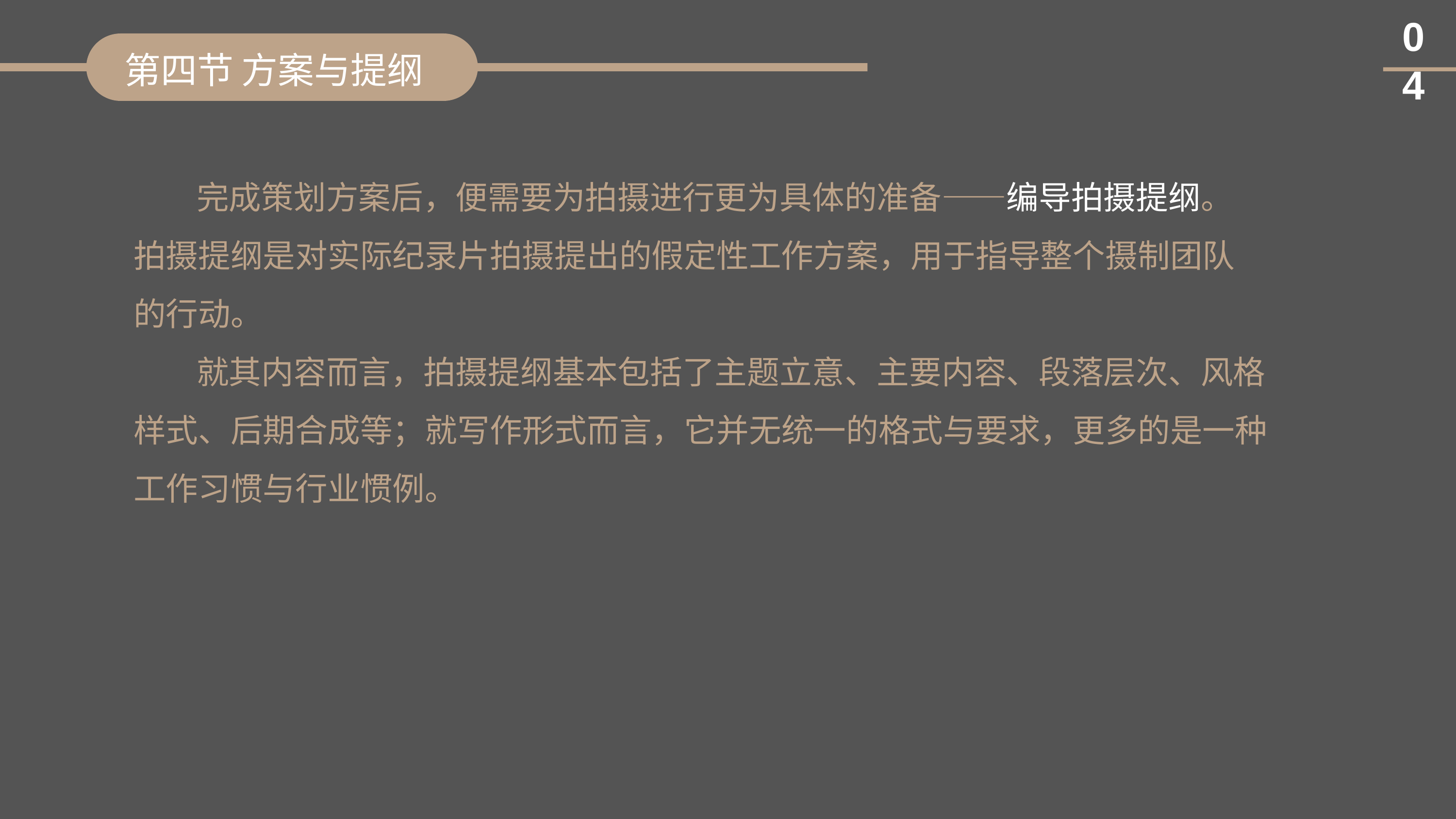

04

第四节 方案与提纲

完成策划方案后，便需要为拍摄进行更为具体的准备——编导拍摄提纲。
拍摄提纲是对实际纪录片拍摄提出的假定性工作方案，用于指导整个摄制团队
的行动。
就其内容而言，拍摄提纲基本包括了主题立意、主要内容、段落层次、风格样式、后期合成等；就写作形式而言，它并无统一的格式与要求，更多的是一种工作习惯与行业惯例。